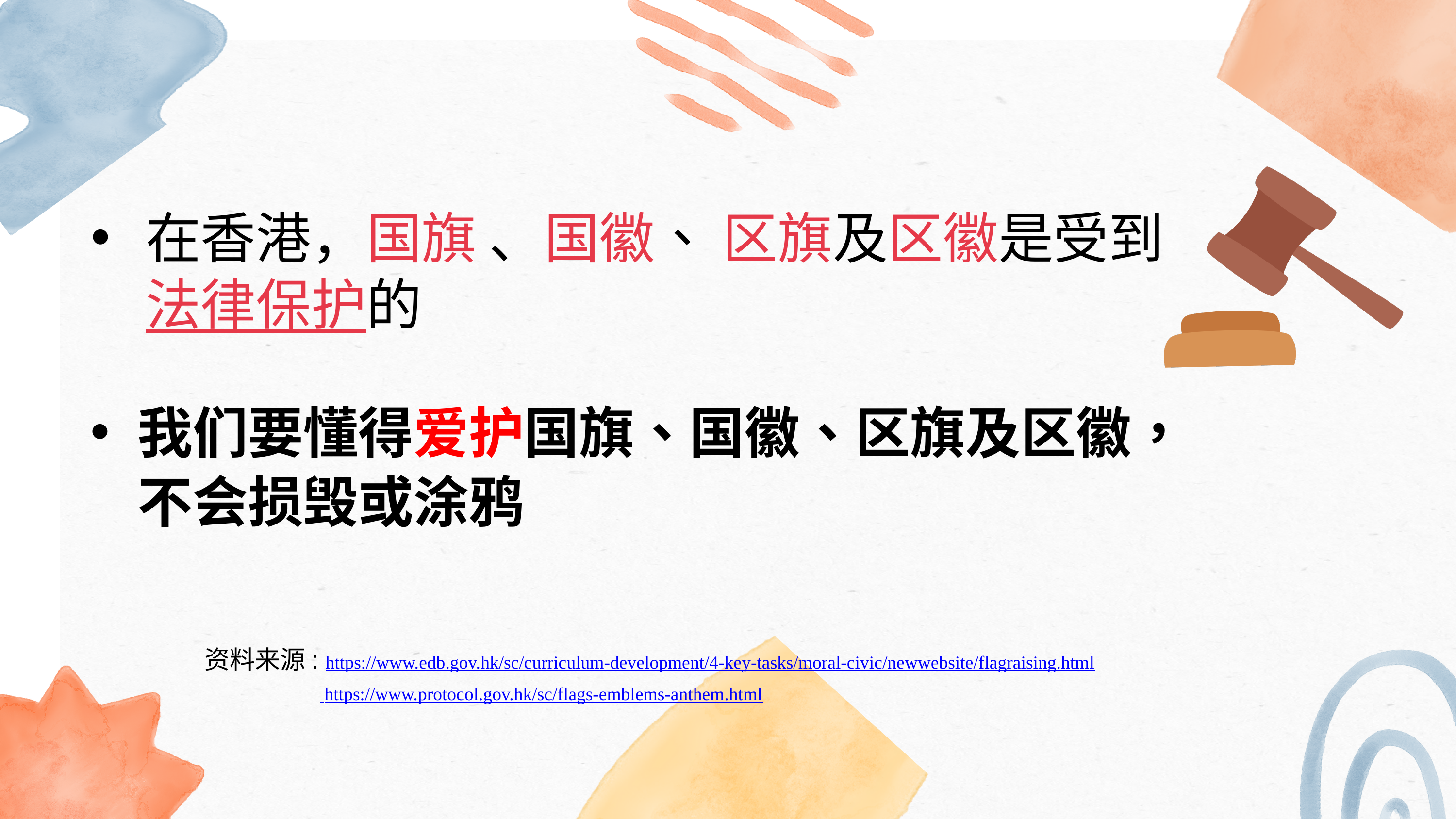

在香港，国旗 、国徽、 区旗及区徽是受到法律保护的
我们要懂得爱护国旗、国徽、区旗及区徽，不会损毁或涂鸦

资料来源: https://www.edb.gov.hk/sc/curriculum-development/4-key-tasks/moral-civic/newwebsite/flagraising.html
                          https://www.protocol.gov.hk/sc/flags-emblems-anthem.html